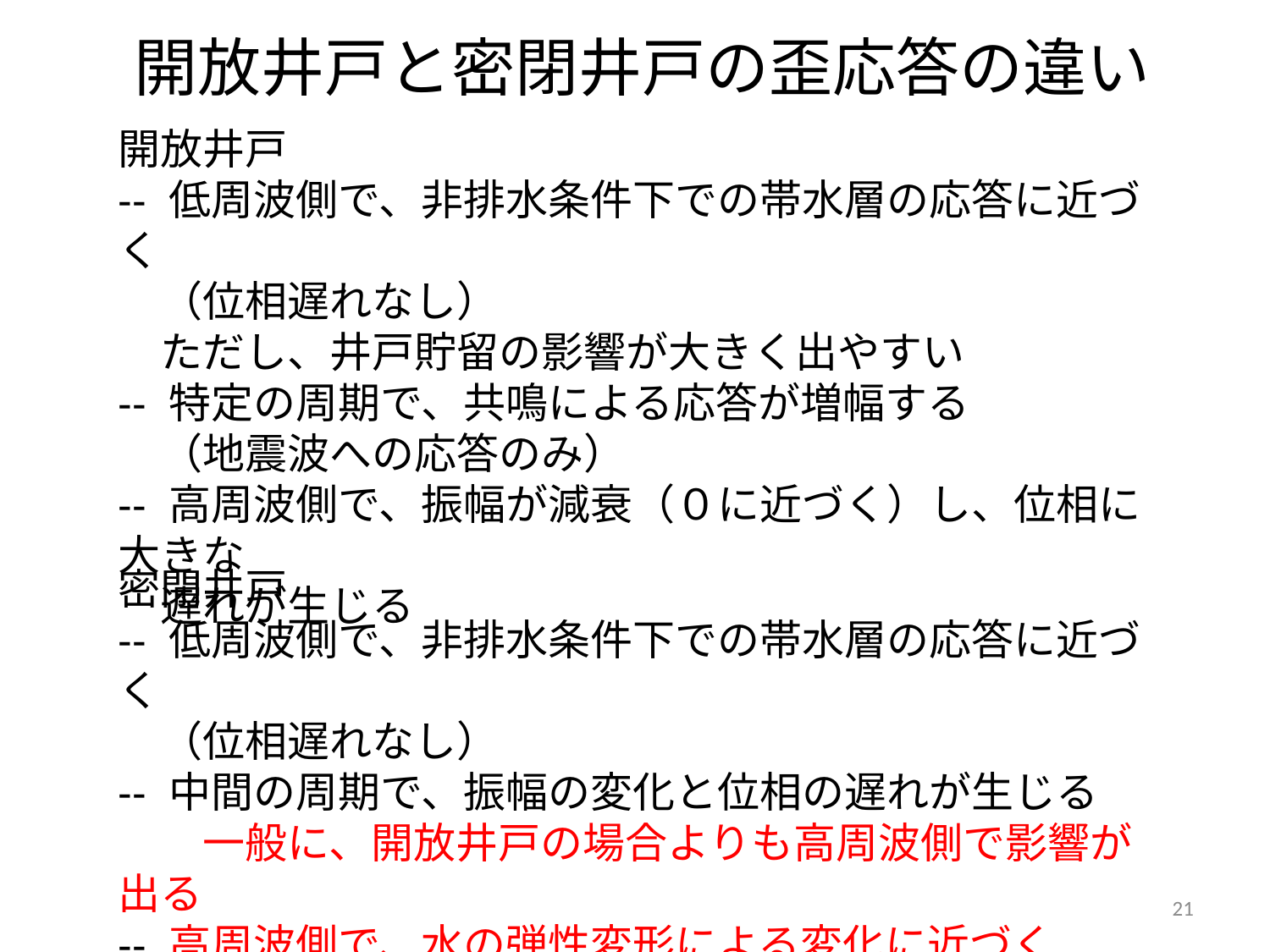

開放井戸と密閉井戸の歪応答の違い
開放井戸
-- 低周波側で、非排水条件下での帯水層の応答に近づく
　（位相遅れなし）
　ただし、井戸貯留の影響が大きく出やすい
-- 特定の周期で、共鳴による応答が増幅する
　（地震波への応答のみ）
-- 高周波側で、振幅が減衰（０に近づく）し、位相に大きな
　遅れが生じる
密閉井戸
-- 低周波側で、非排水条件下での帯水層の応答に近づく
　（位相遅れなし）
-- 中間の周期で、振幅の変化と位相の遅れが生じる
　　一般に、開放井戸の場合よりも高周波側で影響が出る
-- 高周波側で、水の弾性変形による変化に近づく
　（位相遅れなし）
21